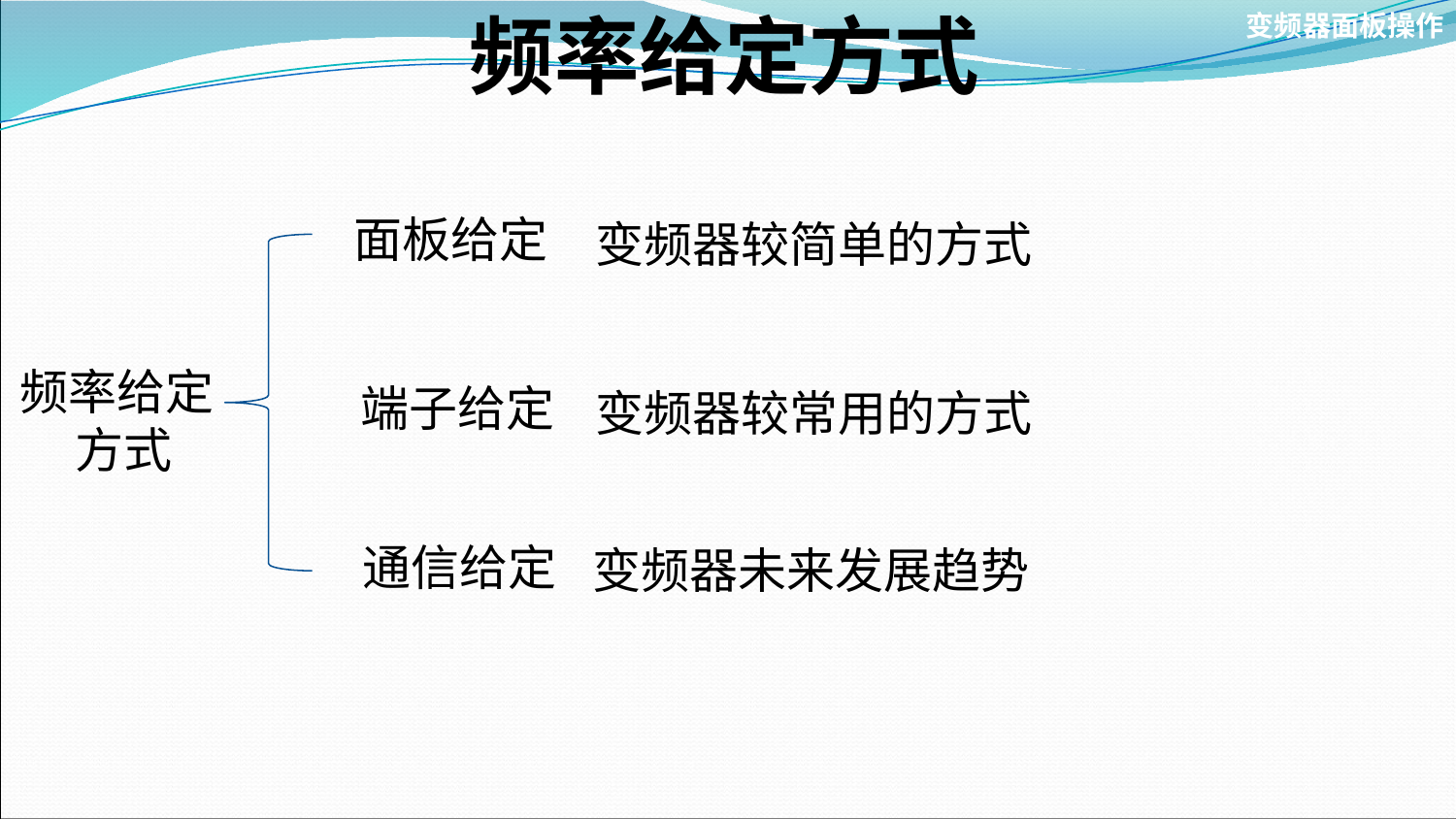

频率给定方式
变频器面板操作
面板给定
变频器较简单的方式

频率给定
    方式
端子给定
变频器较常用的方式
通信给定
变频器未来发展趋势
7